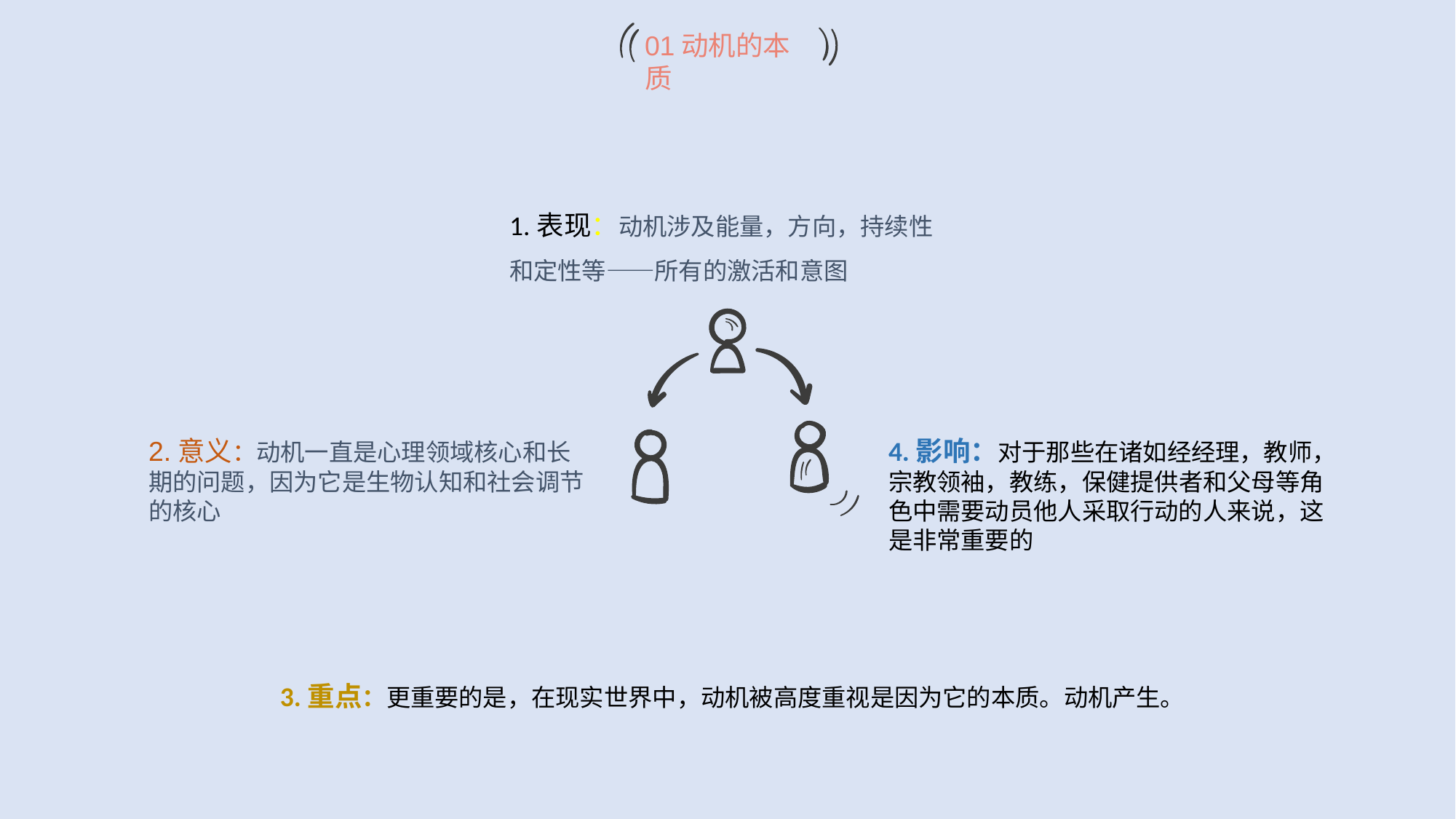

01动机的本质

1.表现：动机涉及能量，方向，持续性和定性等——所有的激活和意图

2.意义：动机一直是心理领域核心和长期的问题，因为它是生物认知和社会调节的核心
4.影响：对于那些在诸如经经理，教师，宗教领袖，教练，保健提供者和父母等角色中需要动员他人采取行动的人来说，这是非常重要的
3.重点：更重要的是，在现实世界中，动机被高度重视是因为它的本质。动机产生。